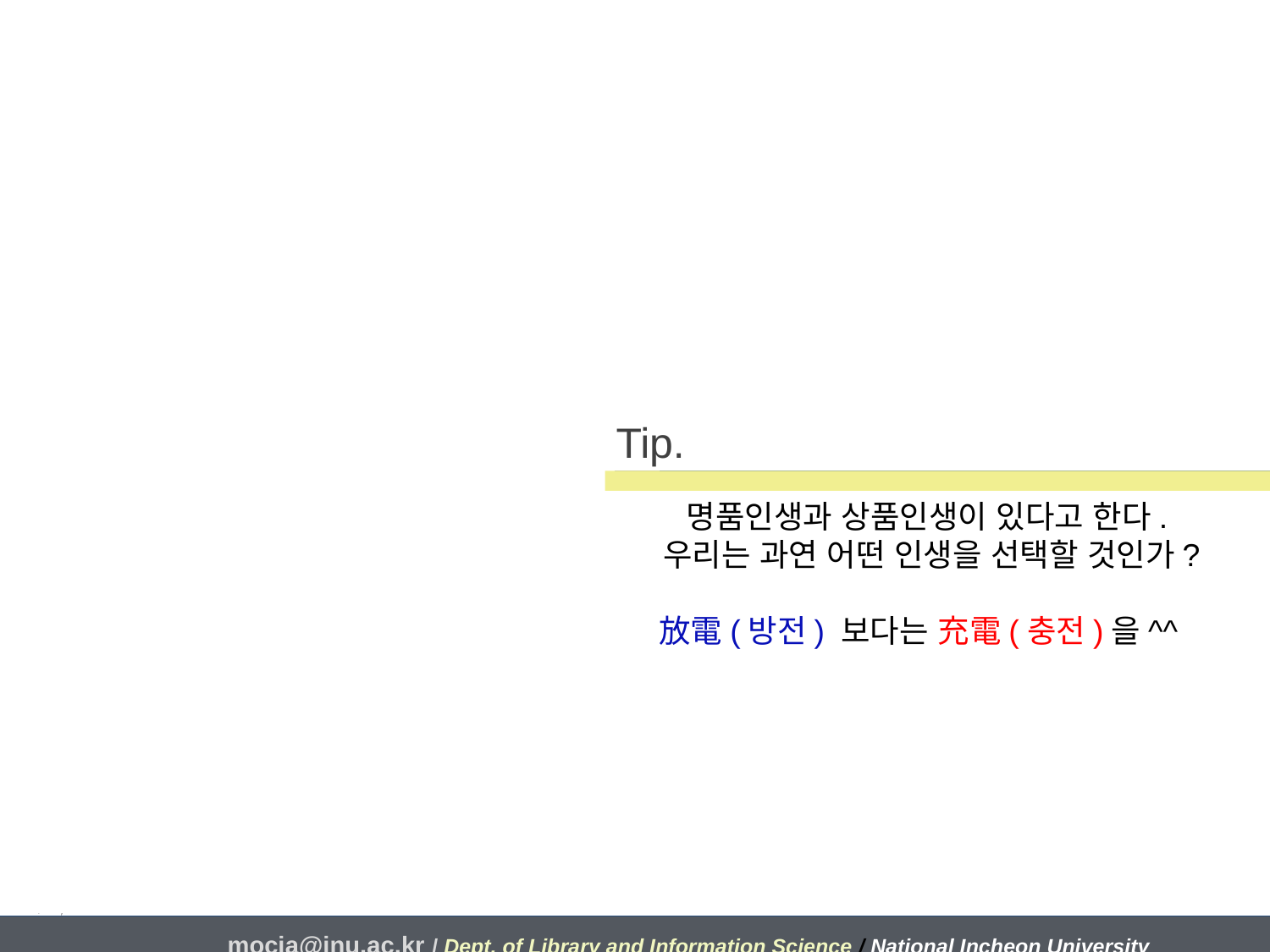

# Tip.

명품인생과 상품인생이 있다고 한다.
우리는 과연 어떤 인생을 선택할 것인가?

放電(방전) 보다는 充電(충전)을^^

mocja@inu.ac.kr / Dept. of Library and Information Science / National Incheon University